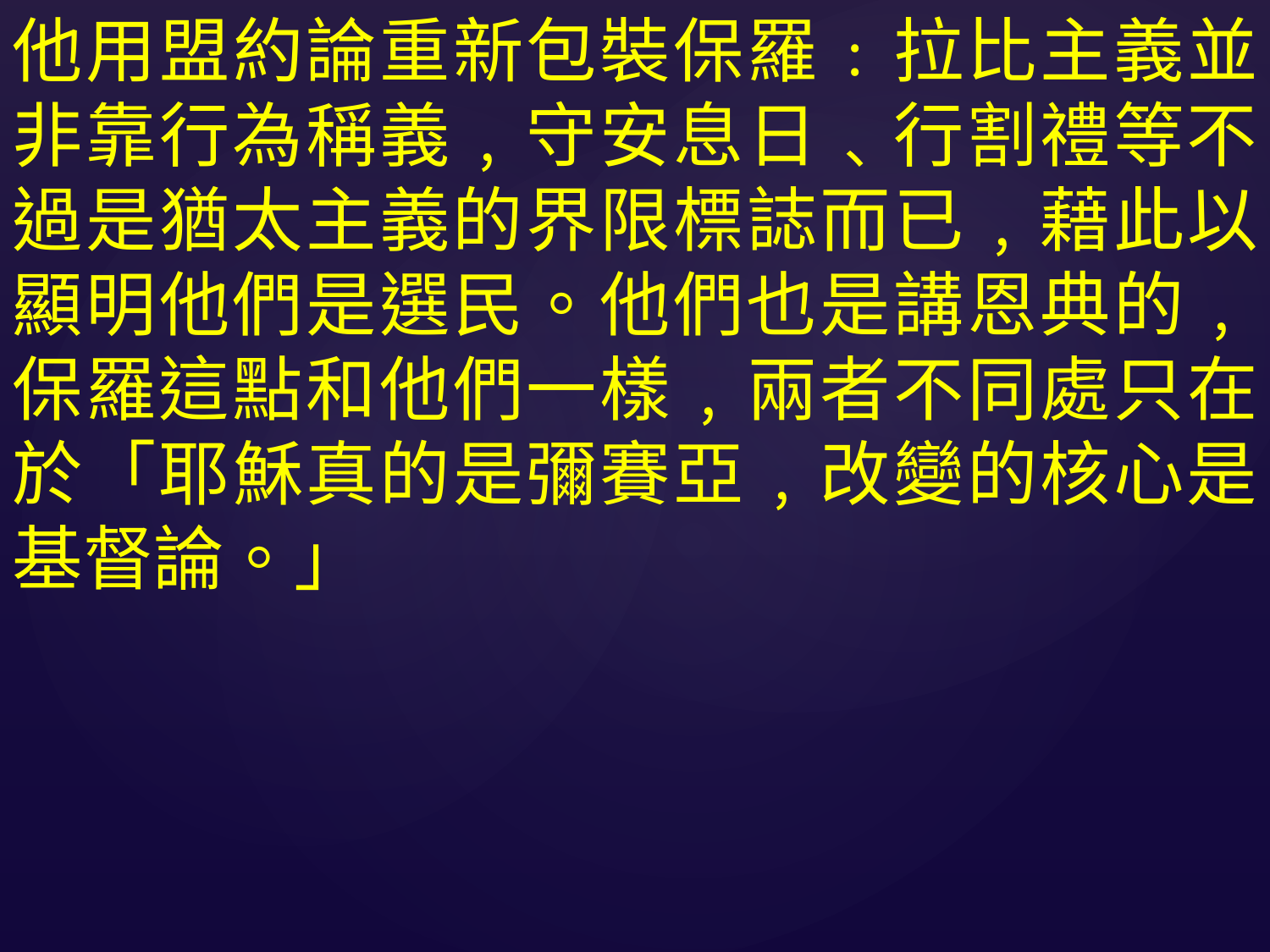

他用盟約論重新包裝保羅﹕拉比主義並非靠行為稱義﹐守安息日﹑行割禮等不過是猶太主義的界限標誌而已﹐藉此以顯明他們是選民。他們也是講恩典的﹐保羅這點和他們一樣﹐兩者不同處只在於「耶穌真的是彌賽亞﹐改變的核心是基督論。」